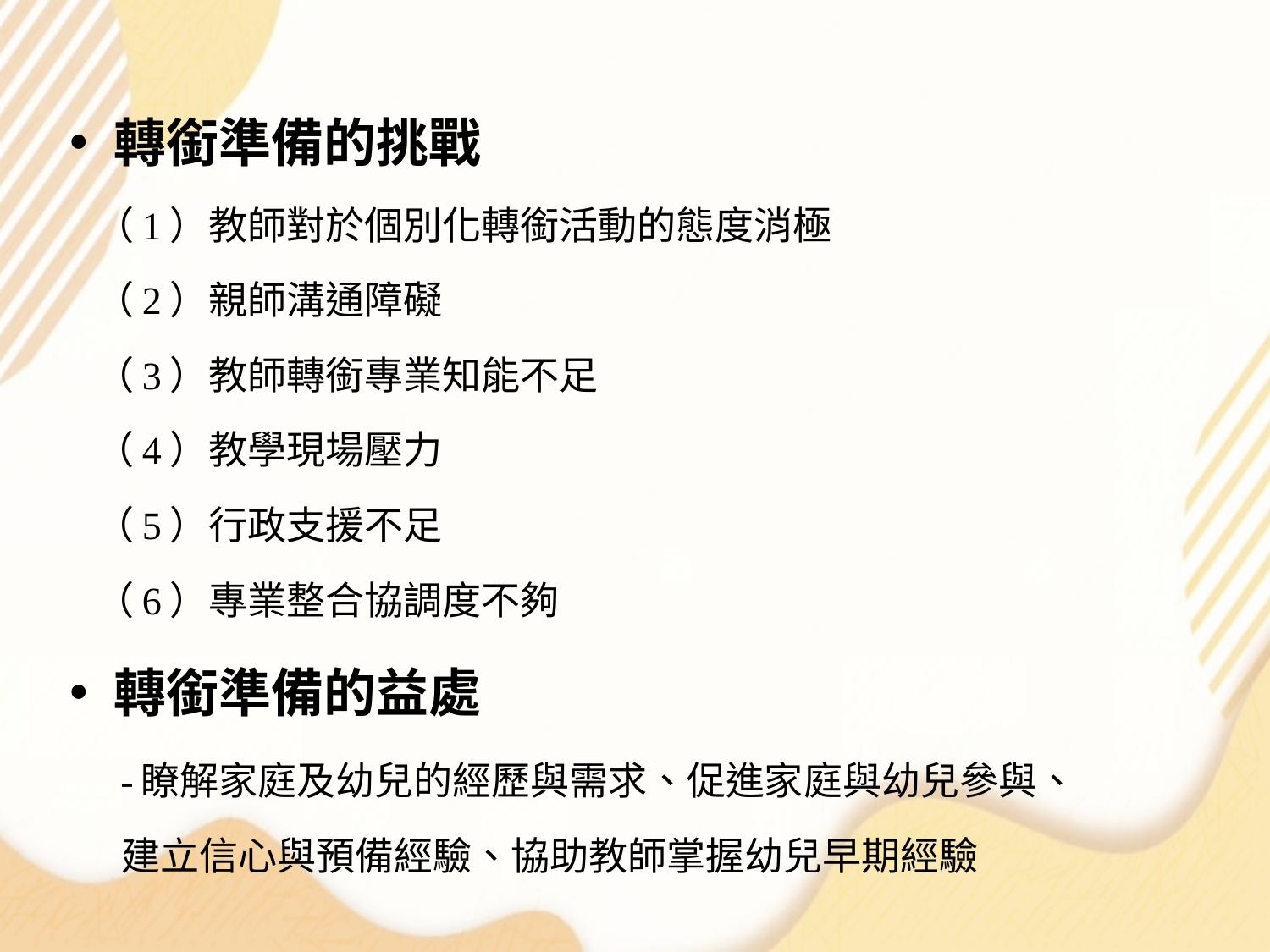

轉銜準備的挑戰
  （1）教師對於個別化轉銜活動的態度消極
  （2）親師溝通障礙
  （3）教師轉銜專業知能不足
  （4）教學現場壓力
  （5）行政支援不足
  （6）專業整合協調度不夠
轉銜準備的益處
  -瞭解家庭及幼兒的經歷與需求、促進家庭與幼兒參與、
     建立信心與預備經驗、協助教師掌握幼兒早期經驗